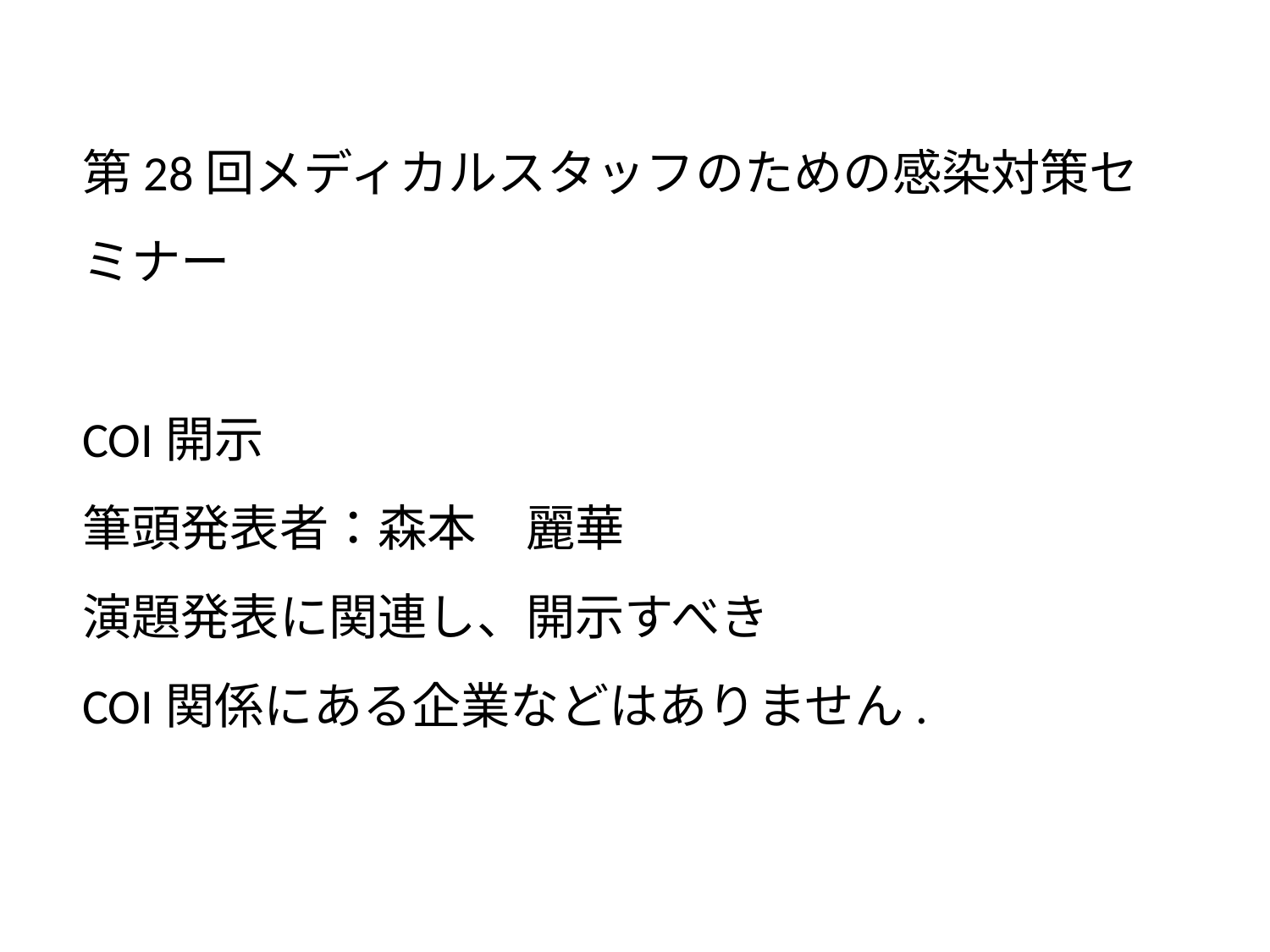

第28回メディカルスタッフのための感染対策セミナー

COI開示
筆頭発表者：森本　麗華
演題発表に関連し、開示すべき
COI関係にある企業などはありません.